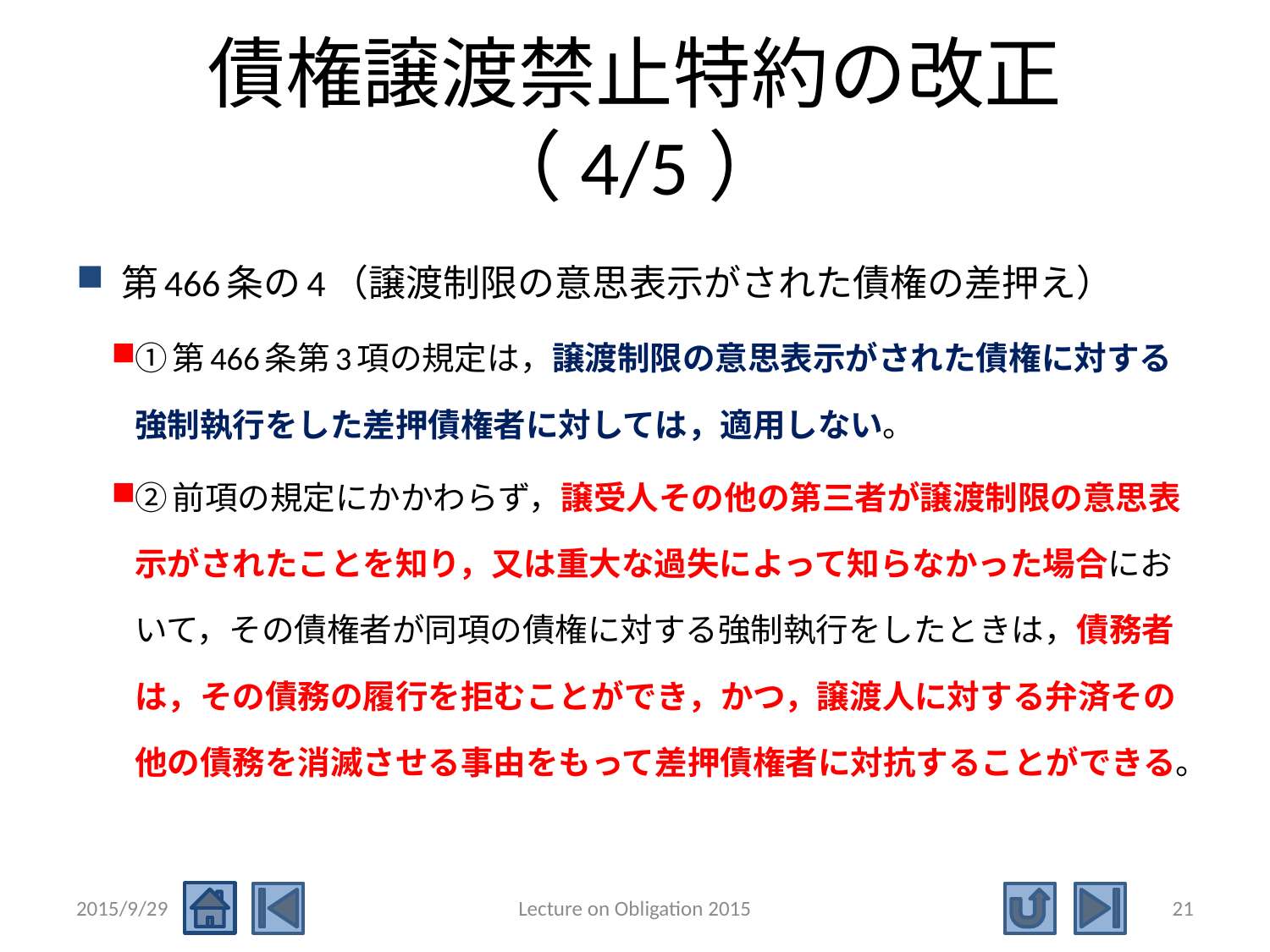

# 債権譲渡禁止特約の改正（4/5）
第466条の4（譲渡制限の意思表示がされた債権の差押え）
①第466条第3項の規定は，譲渡制限の意思表示がされた債権に対する強制執行をした差押債権者に対しては，適用しない。
②前項の規定にかかわらず，譲受人その他の第三者が譲渡制限の意思表示がされたことを知り，又は重大な過失によって知らなかった場合において，その債権者が同項の債権に対する強制執行をしたときは，債務者は，その債務の履行を拒むことができ，かつ，譲渡人に対する弁済その他の債務を消滅させる事由をもって差押債権者に対抗することができる。
2015/9/29
Lecture on Obligation 2015
21